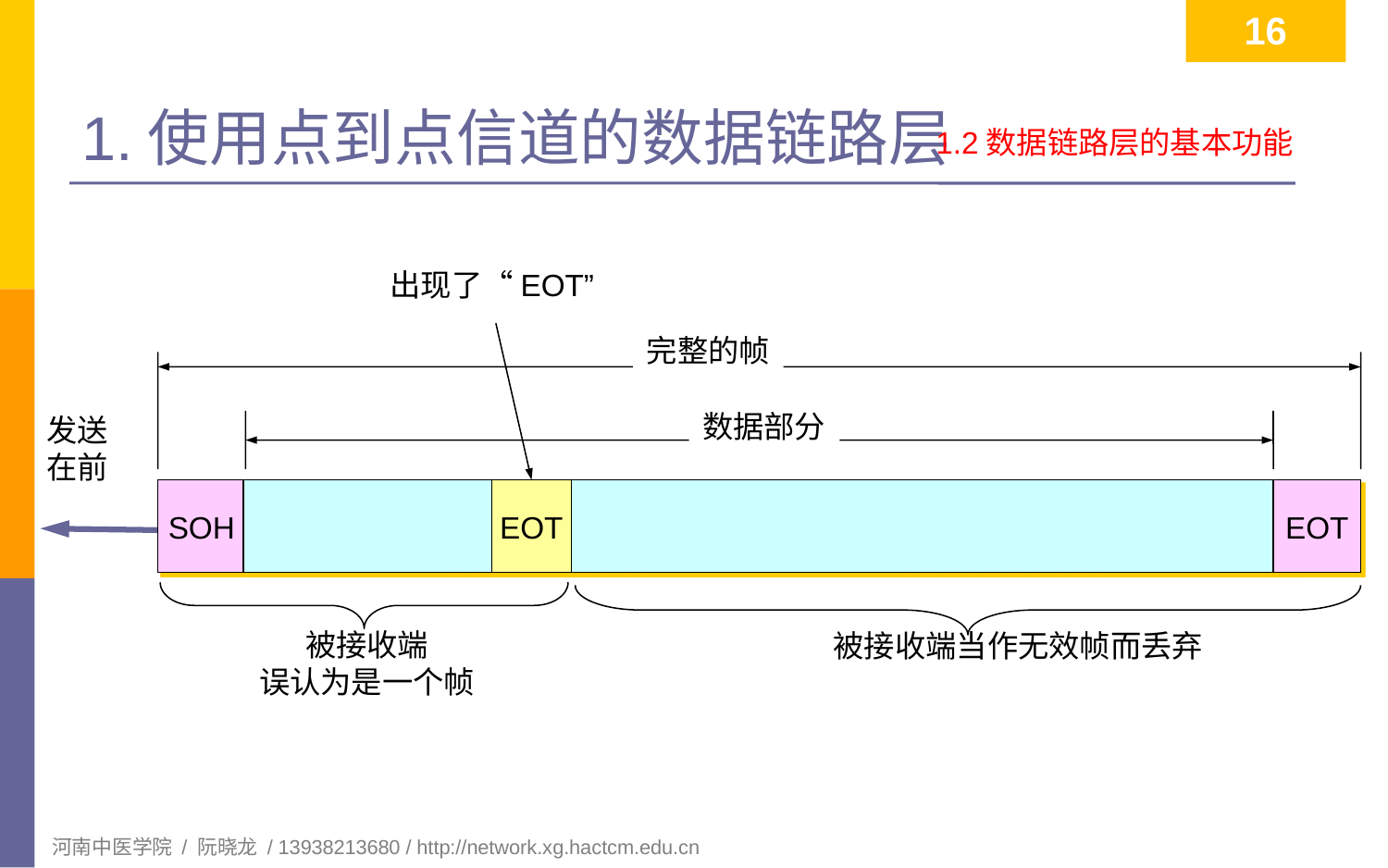

16
# 1.使用点到点信道的数据链路层
1.2数据链路层的基本功能

出现了“EOT”

完整的帧

数据部分

发送
在前

SOH

EOT
EOT
被接收端
误认为是一个帧
被接收端当作无效帧而丢弃